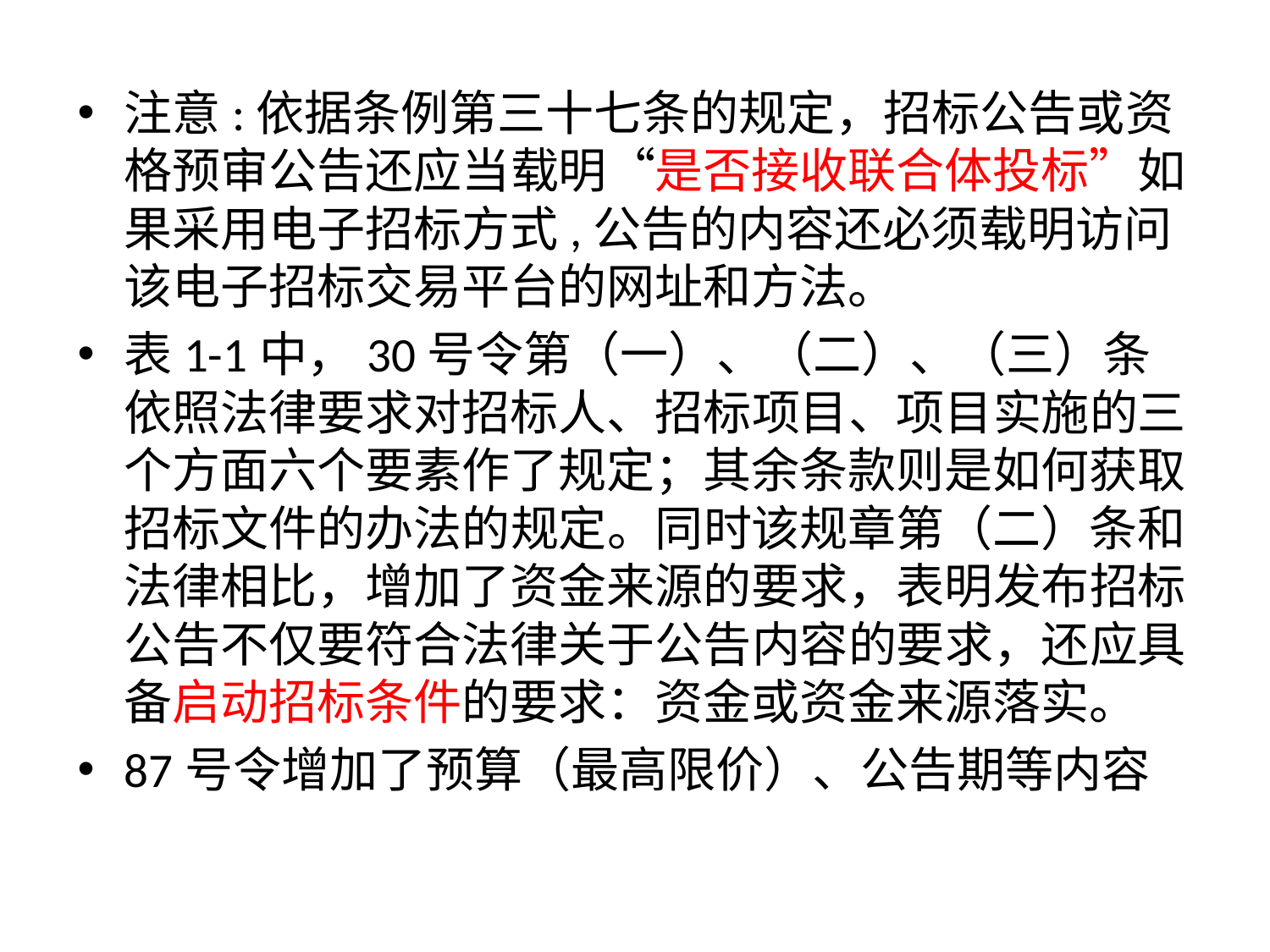

注意:依据条例第三十七条的规定，招标公告或资格预审公告还应当载明“是否接收联合体投标”如果采用电子招标方式,公告的内容还必须载明访问该电子招标交易平台的网址和方法。
表1-1中，30号令第（一）、（二）、（三）条依照法律要求对招标人、招标项目、项目实施的三个方面六个要素作了规定；其余条款则是如何获取招标文件的办法的规定。同时该规章第（二）条和法律相比，增加了资金来源的要求，表明发布招标公告不仅要符合法律关于公告内容的要求，还应具备启动招标条件的要求：资金或资金来源落实。
87号令增加了预算（最高限价）、公告期等内容